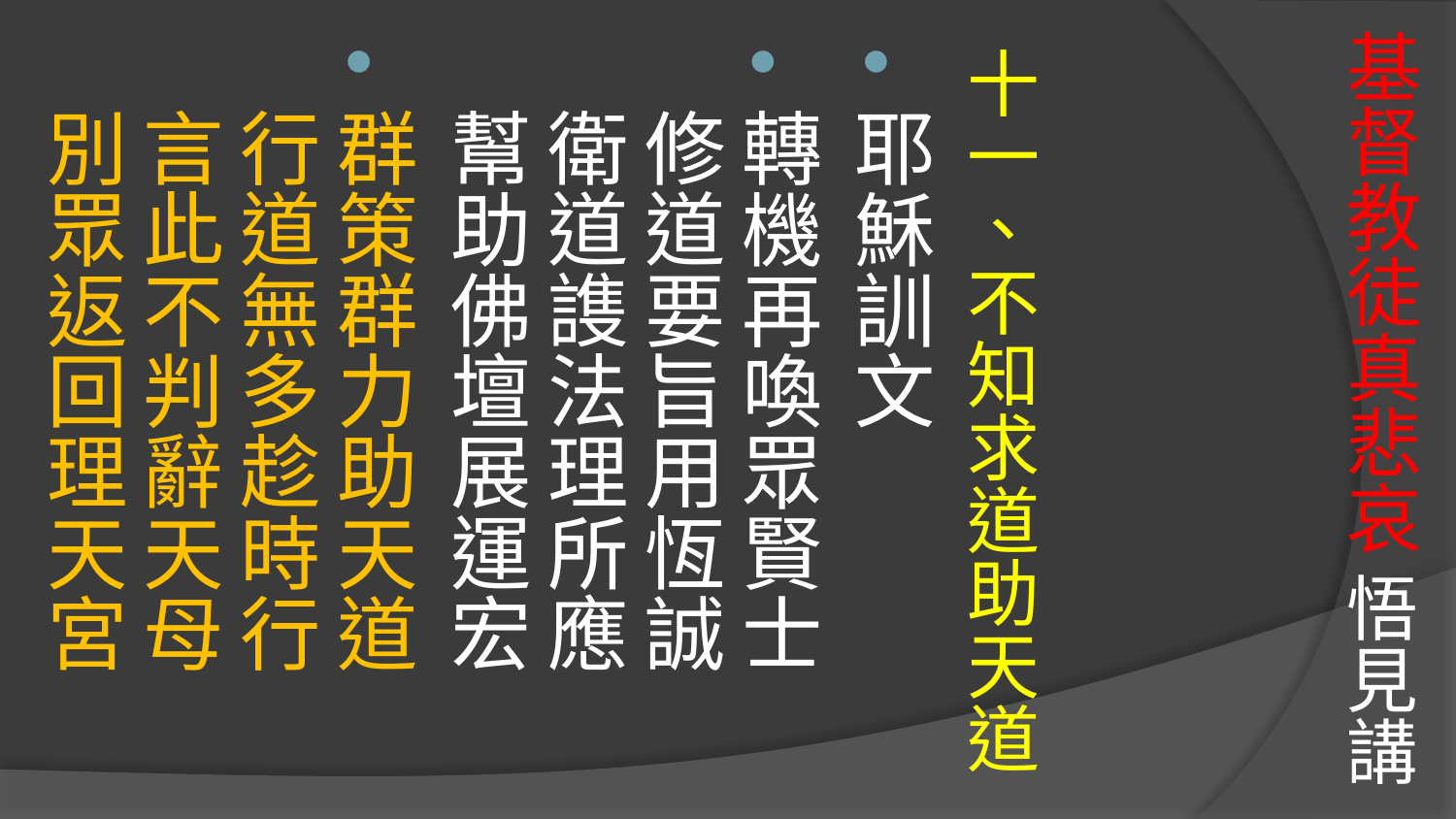

# 基督教徒真悲哀 悟見講
十一、不知求道助天道
耶穌訓文
轉機再喚眾賢士　修道要旨用恆誠　
衛道謢法理所應　幫助佛壇展運宏
群策群力助天道　行道無多趁時行　
言此不判辭天母　別眾返回理天宮